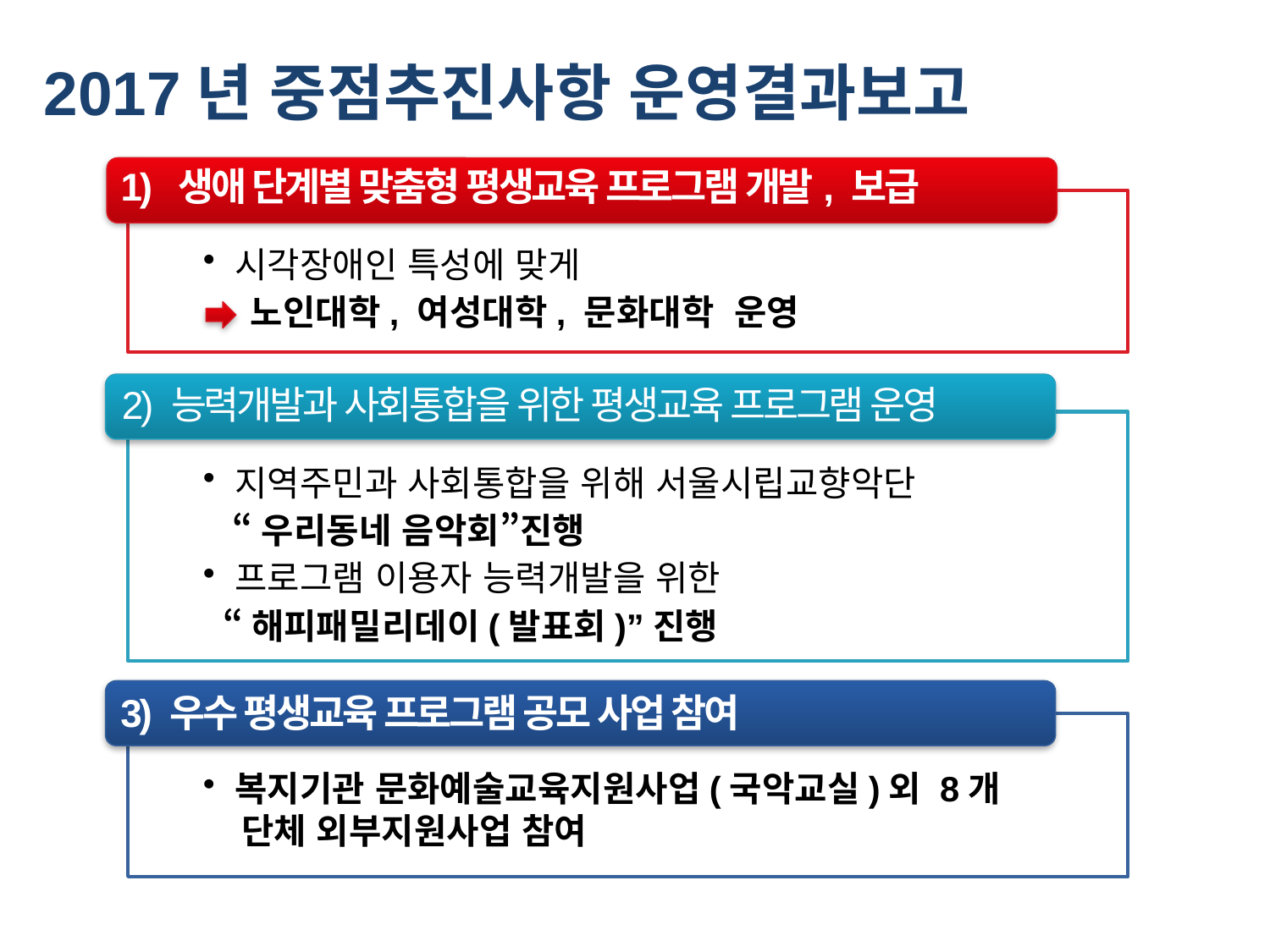

2017년 중점추진사항 운영결과보고
1)  생애 단계별 맞춤형 평생교육 프로그램 개발, 보급

시각장애인 특성에 맞게
     노인대학, 여성대학, 문화대학  운영

2) 능력개발과 사회통합을 위한 평생교육 프로그램 운영
지역주민과 사회통합을 위해 서울시립교향악단
   “우리동네 음악회”진행
프로그램 이용자 능력개발을 위한
  “해피패밀리데이(발표회)”진행

3) 우수 평생교육 프로그램 공모 사업 참여
복지기관 문화예술교육지원사업(국악교실)외 8개
   단체 외부지원사업 참여